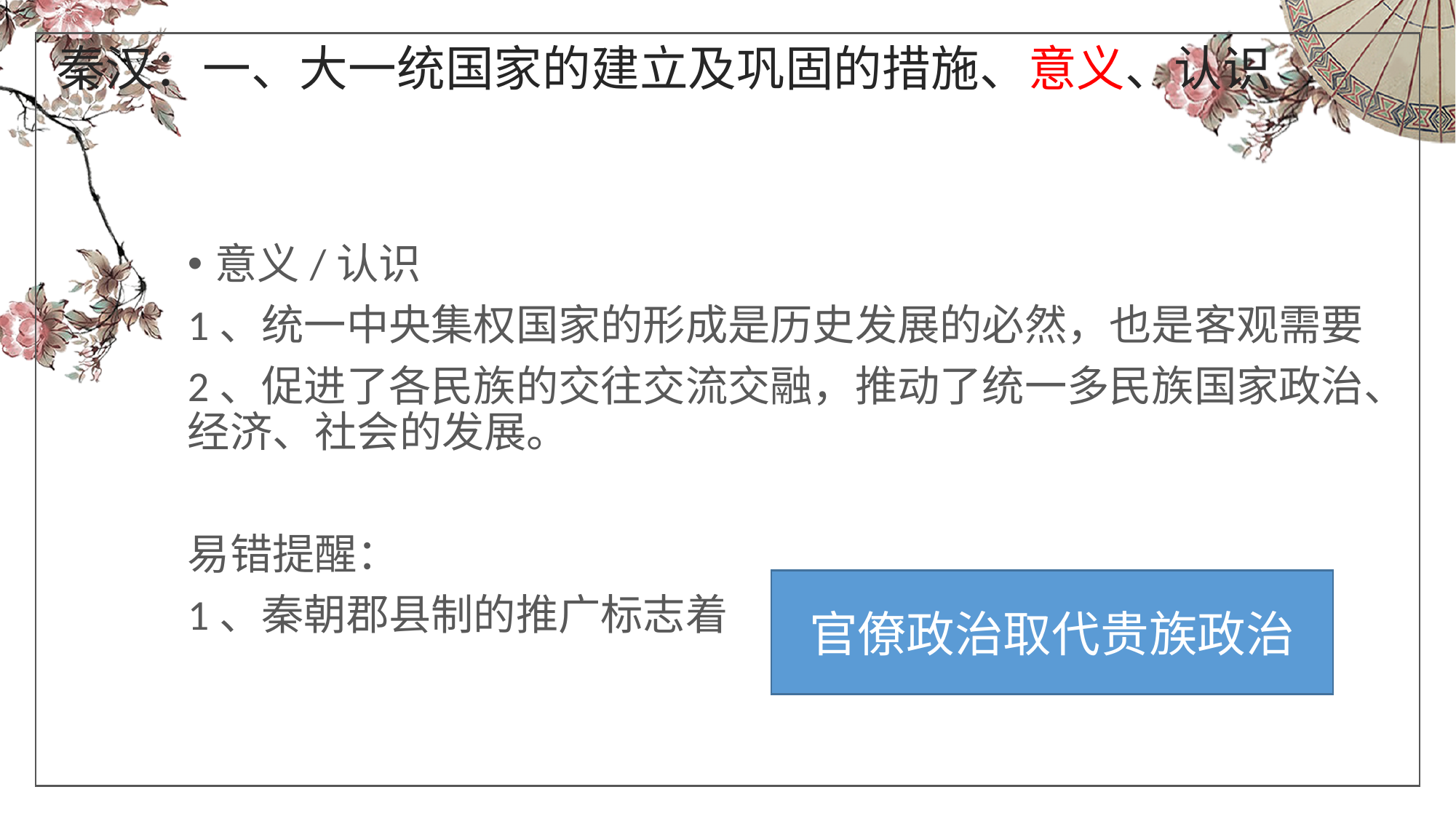

秦汉：一、大一统国家的建立及巩固的措施、意义、认识
意义/认识
1、统一中央集权国家的形成是历史发展的必然，也是客观需要
2、促进了各民族的交往交流交融，推动了统一多民族国家政治、经济、社会的发展。

易错提醒：
1、秦朝郡县制的推广标志着
官僚政治取代贵族政治